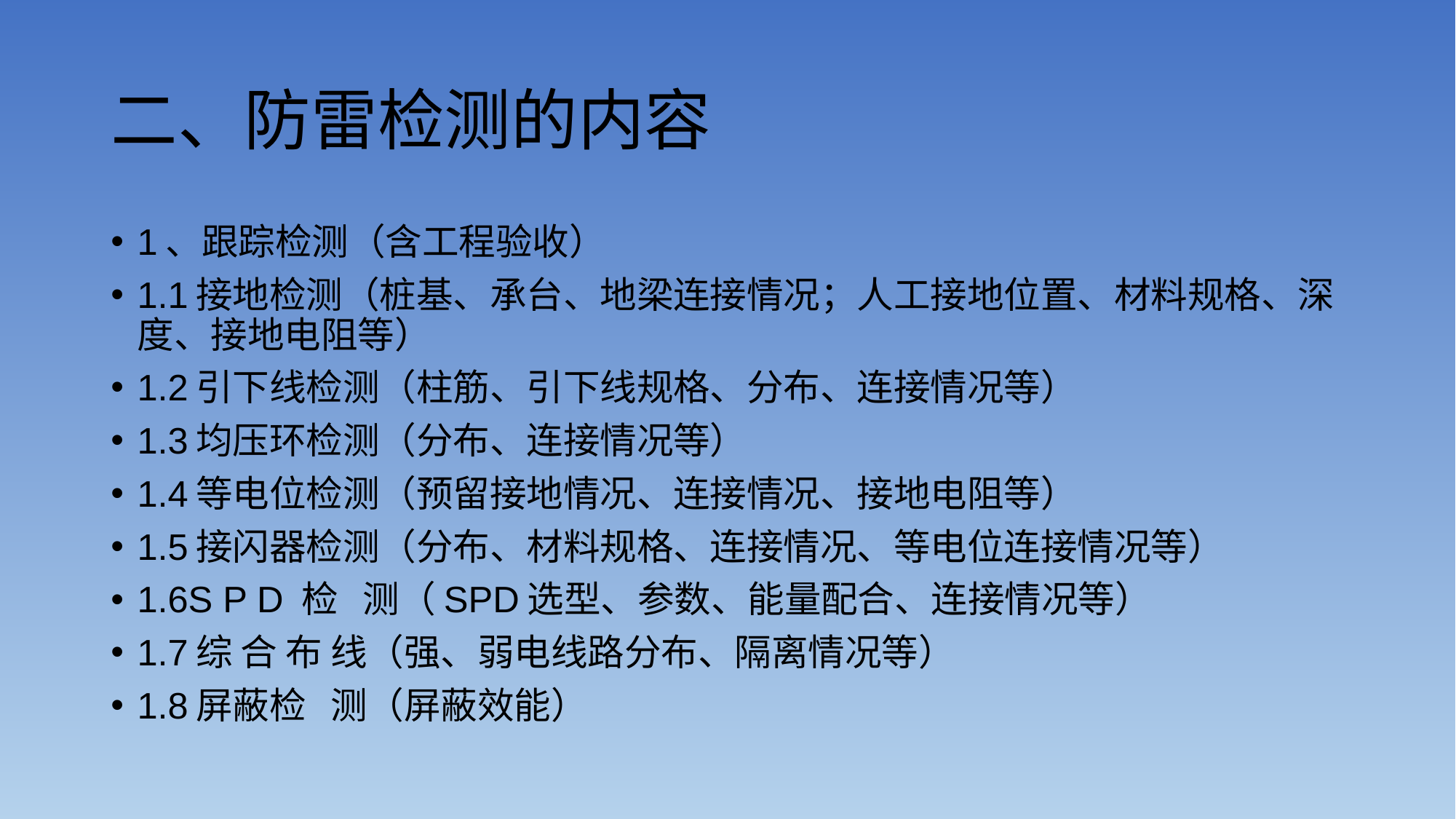

# 二、防雷检测的内容
1、跟踪检测（含工程验收）
1.1接地检测（桩基、承台、地梁连接情况；人工接地位置、材料规格、深度、接地电阻等）
1.2引下线检测（柱筋、引下线规格、分布、连接情况等）
1.3均压环检测（分布、连接情况等）
1.4等电位检测（预留接地情况、连接情况、接地电阻等）
1.5接闪器检测（分布、材料规格、连接情况、等电位连接情况等）
1.6S P D 检   测（SPD选型、参数、能量配合、连接情况等）
1.7综 合 布 线（强、弱电线路分布、隔离情况等）
1.8屏蔽检   测（屏蔽效能）